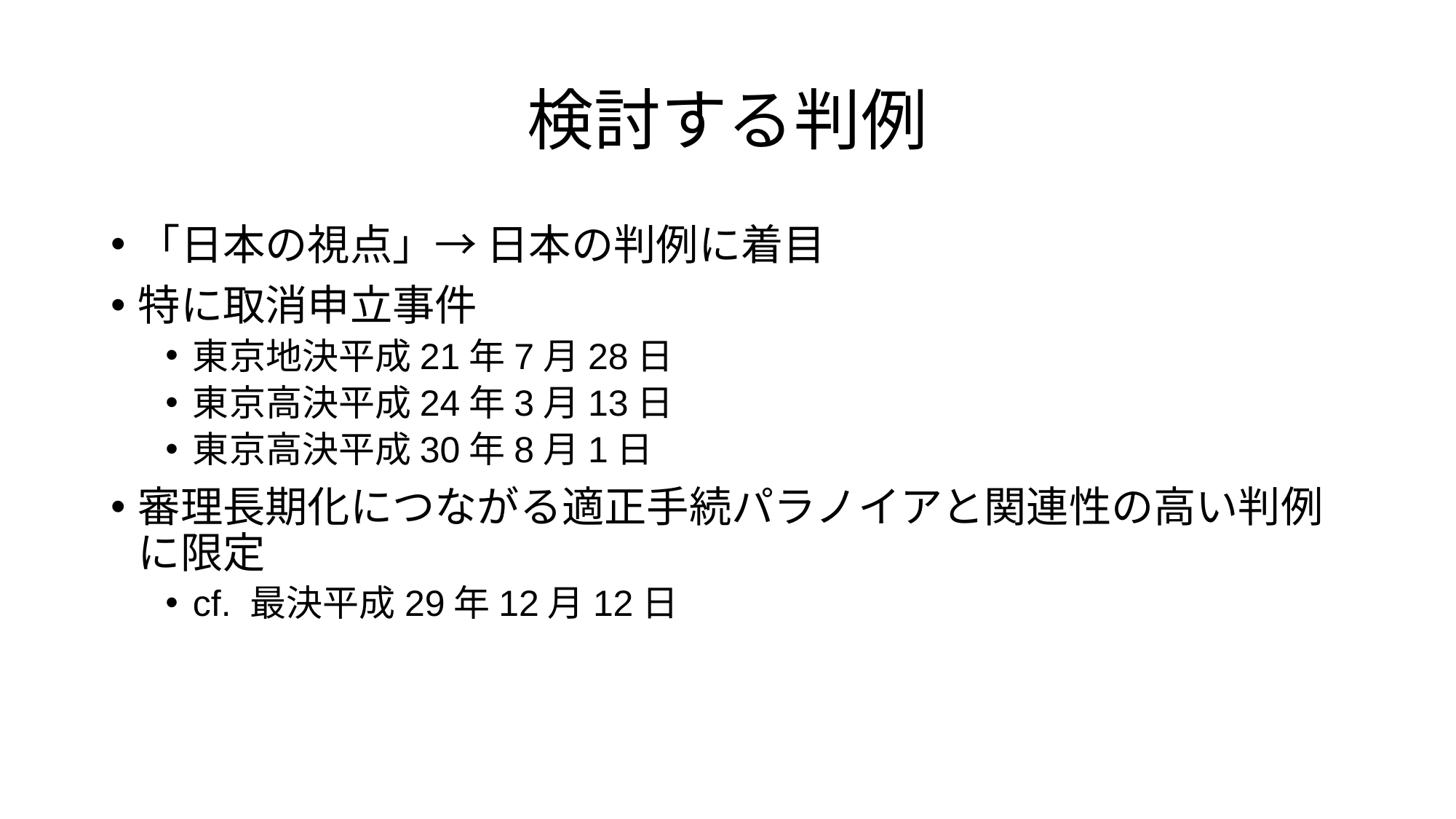

# 検討する判例
「日本の視点」→ 日本の判例に着目
特に取消申立事件
東京地決平成21年7月28日
東京高決平成24年3月13日
東京高決平成30年8月1日
審理長期化につながる適正手続パラノイアと関連性の高い判例に限定
cf. 最決平成29年12月12日